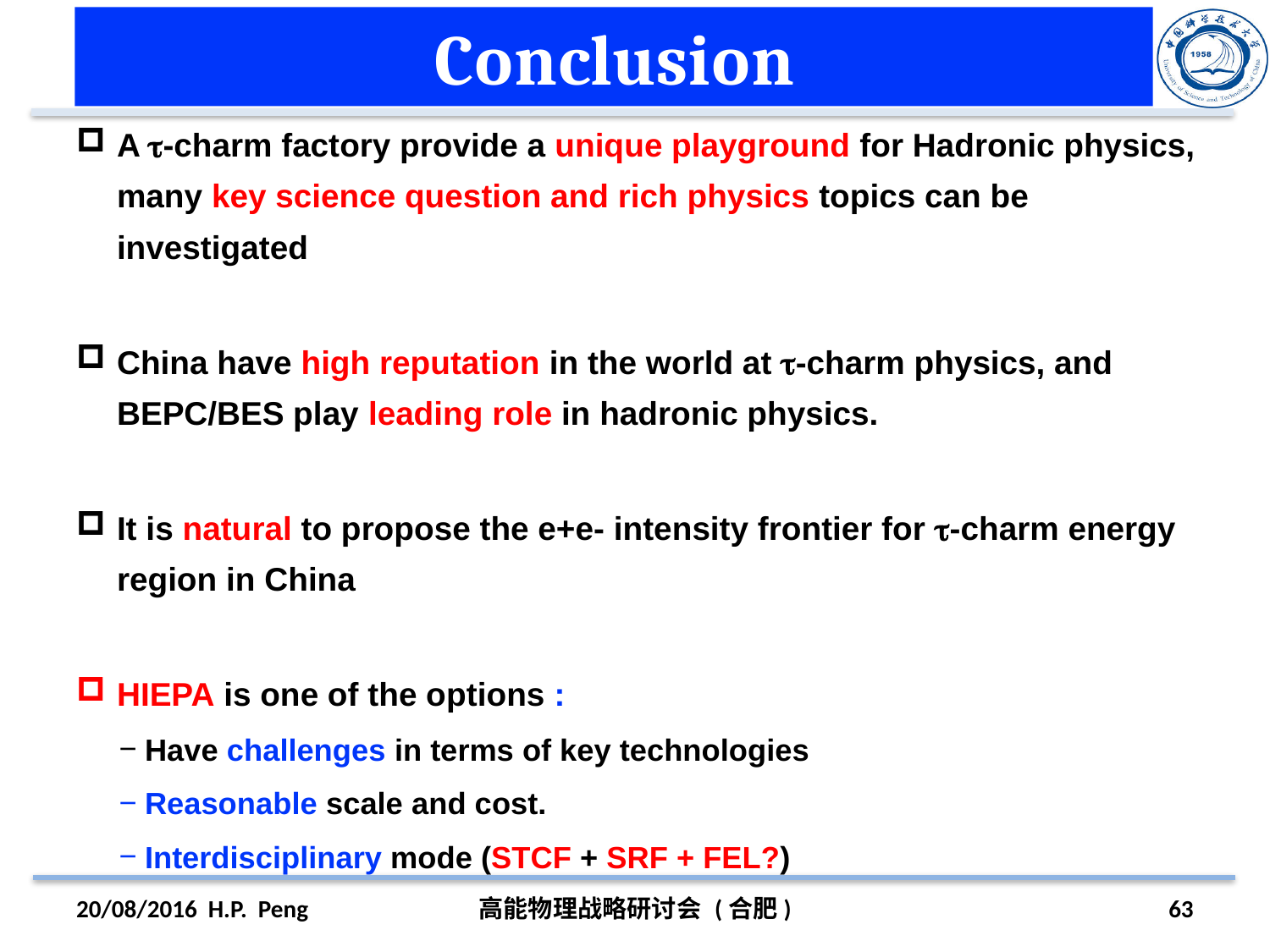

# Conclusion
A τ-charm factory provide a unique playground for Hadronic physics, many key science question and rich physics topics can be investigated

China have high reputation in the world at τ-charm physics, and BEPC/BES play leading role in hadronic physics.

It is natural to propose the e+e- intensity frontier for τ-charm energy region in China

HIEPA is one of the options :
Have challenges in terms of key technologies
Reasonable scale and cost.
Interdisciplinary mode (STCF + SRF + FEL?)

20/08/2016  H.P.  Peng
高能物理战略研讨会 (合肥)
63